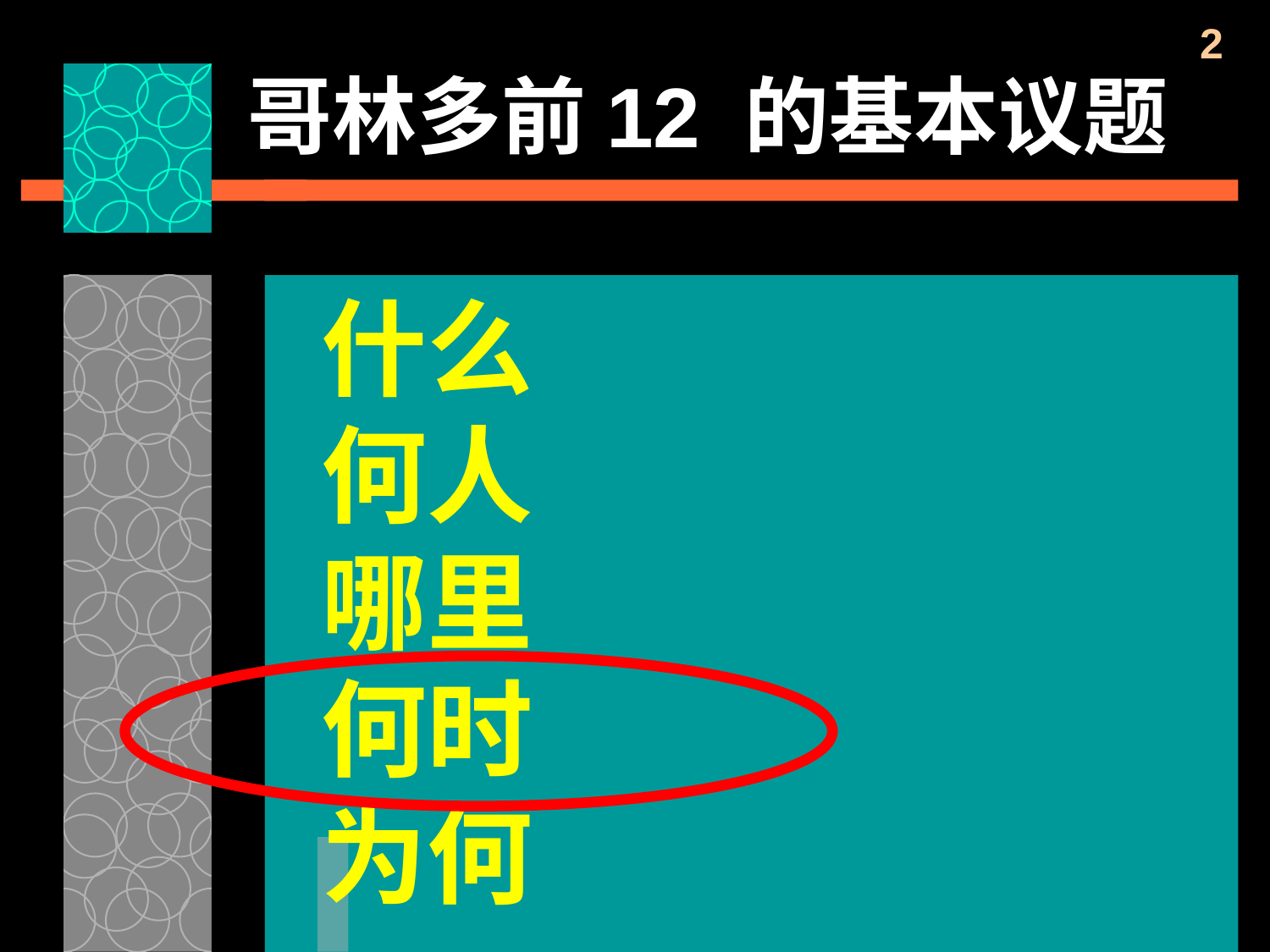

2
# 哥林多前12 的基本议题
什么
何人
哪里
何时
为何